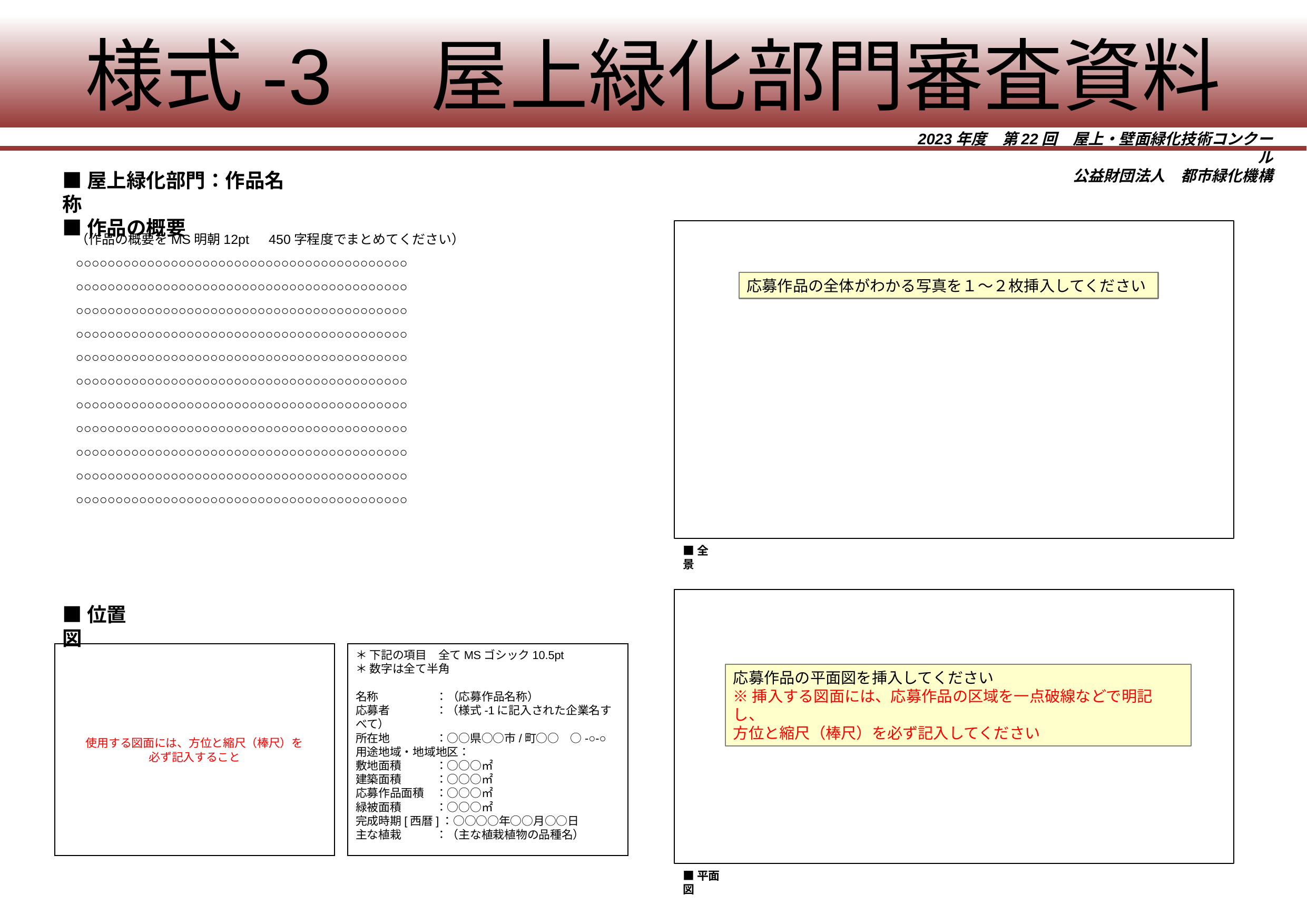

様式-3　屋上緑化部門審査資料
2023年度　第22回　屋上・壁面緑化技術コンクール
公益財団法人　都市緑化機構

■屋上緑化部門：作品名称
■作品の概要
（作品の概要をMS明朝12pt　450字程度でまとめてください）
○○○○○○○○○○○○○○○○○○○○○○○○○○○○○○○○○○○○○○○○○○
○○○○○○○○○○○○○○○○○○○○○○○○○○○○○○○○○○○○○○○○○○
○○○○○○○○○○○○○○○○○○○○○○○○○○○○○○○○○○○○○○○○○○
○○○○○○○○○○○○○○○○○○○○○○○○○○○○○○○○○○○○○○○○○○
○○○○○○○○○○○○○○○○○○○○○○○○○○○○○○○○○○○○○○○○○○
○○○○○○○○○○○○○○○○○○○○○○○○○○○○○○○○○○○○○○○○○○
○○○○○○○○○○○○○○○○○○○○○○○○○○○○○○○○○○○○○○○○○○
○○○○○○○○○○○○○○○○○○○○○○○○○○○○○○○○○○○○○○○○○○
○○○○○○○○○○○○○○○○○○○○○○○○○○○○○○○○○○○○○○○○○○
○○○○○○○○○○○○○○○○○○○○○○○○○○○○○○○○○○○○○○○○○○
○○○○○○○○○○○○○○○○○○○○○○○○○○○○○○○○○○○○○○○○○○

応募作品の全体がわかる写真を１～２枚挿入してください
■全景

■位置図
使用する図面には、方位と縮尺（棒尺）を
必ず記入すること
＊ 下記の項目　全てMSゴシック10.5pt
＊ 数字は全て半角

名称●●●●●：（応募作品名称）
応募者　　　　：（様式-1に記入された企業名すべて）
所在地●●●●：○○県○○市/町○○　○-○-○
用途地域・地域地区：
敷地面積●●●：○○○㎡
建築面積　　　：○○○㎡
応募作品面積　：○○○㎡
緑被面積●●●：○○○㎡
完成時期[西暦]：○○○○年○○月○○日
主な植栽●●●：（主な植栽植物の品種名）
応募作品の平面図を挿入してください
※挿入する図面には、応募作品の区域を一点破線などで明記し、
方位と縮尺（棒尺）を必ず記入してください
■平面図